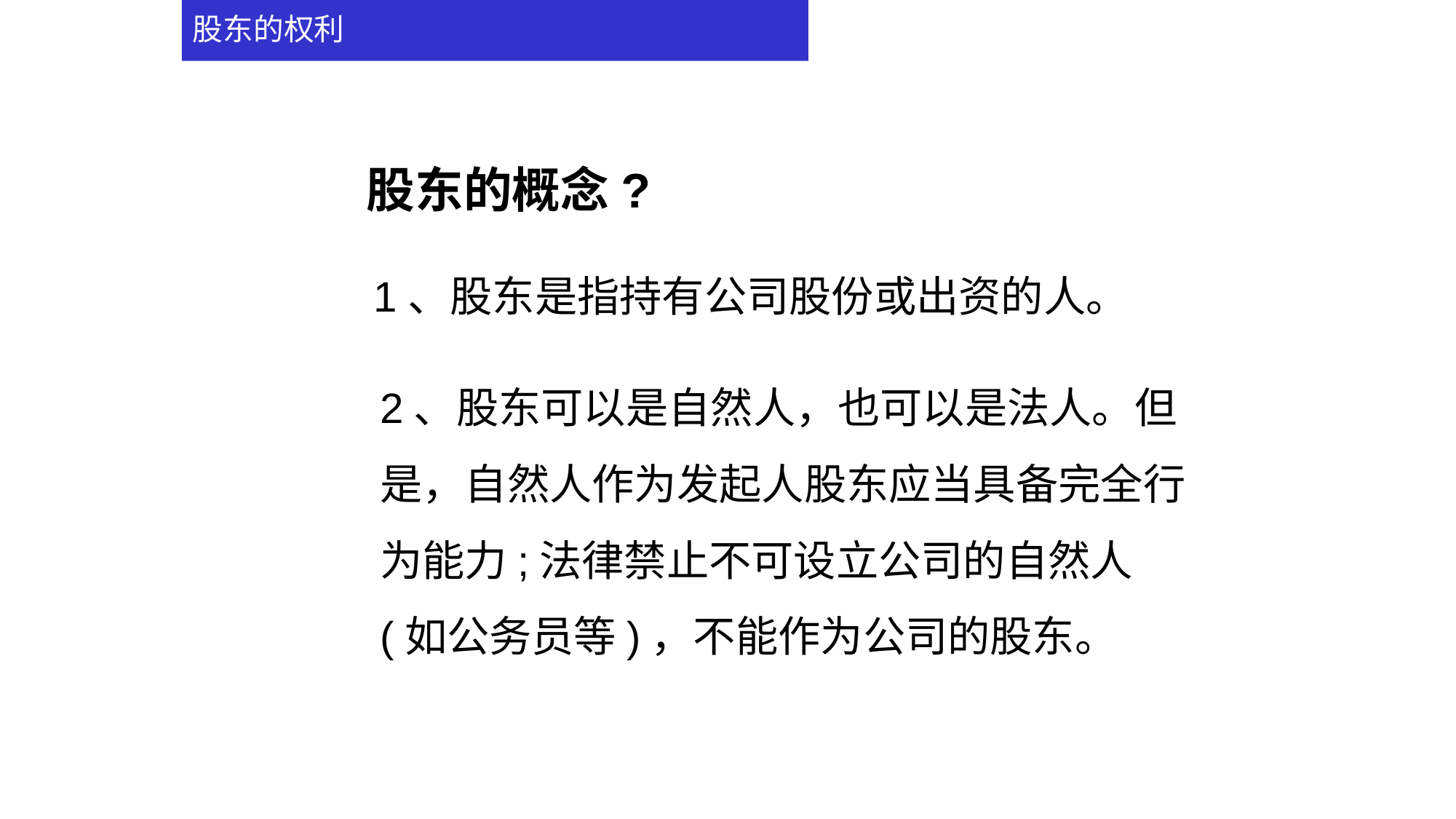

# 股东的权利
股东的概念?
1、股东是指持有公司股份或出资的人。
2、股东可以是自然人，也可以是法人。但是，自然人作为发起人股东应当具备完全行为能力;法律禁止不可设立公司的自然人(如公务员等)，不能作为公司的股东。